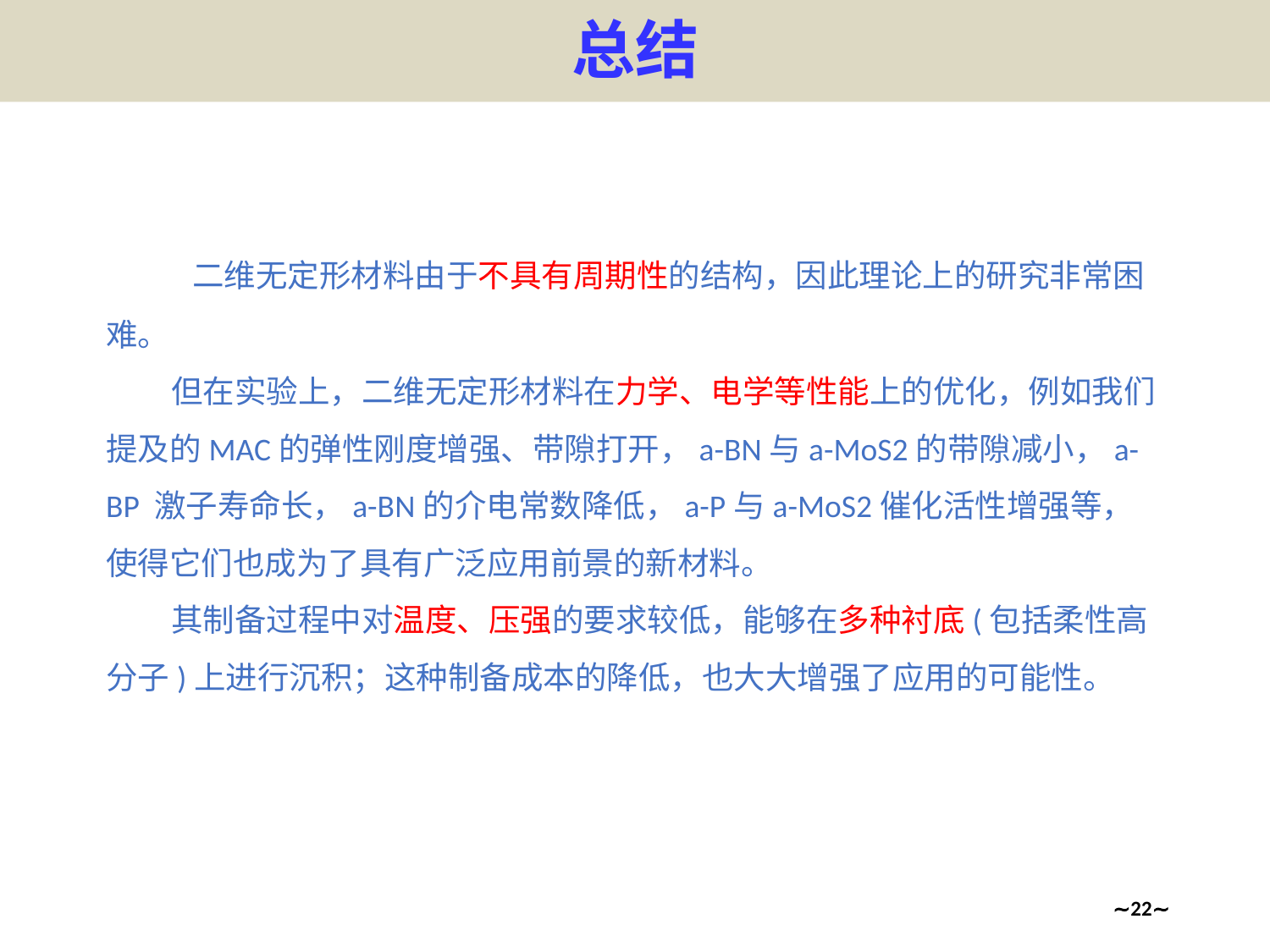

总结
        二维无定形材料由于不具有周期性的结构，因此理论上的研究非常困难。
        但在实验上，二维无定形材料在力学、电学等性能上的优化，例如我们提及的MAC的弹性刚度增强、带隙打开，a-BN与a-MoS2的带隙减小，a-BP 激子寿命长，a-BN的介电常数降低，a-P与a-MoS2催化活性增强等，使得它们也成为了具有广泛应用前景的新材料。
        其制备过程中对温度、压强的要求较低，能够在多种衬底(包括柔性高分子)上进行沉积；这种制备成本的降低，也大大增强了应用的可能性。
~22~